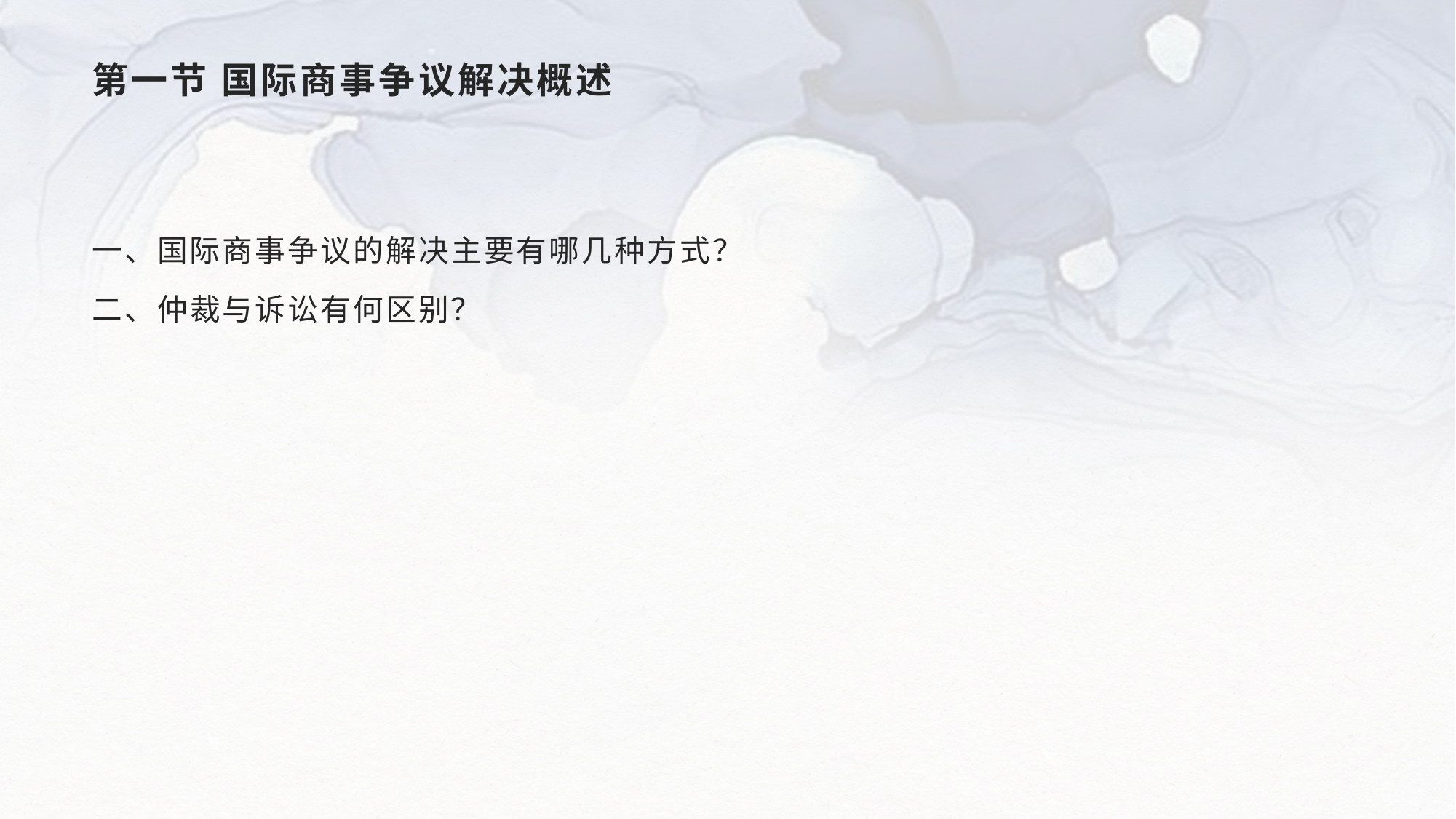

# 第一节 国际商事争议解决概述

一、国际商事争议的解决主要有哪几种方式？
二、仲裁与诉讼有何区别？